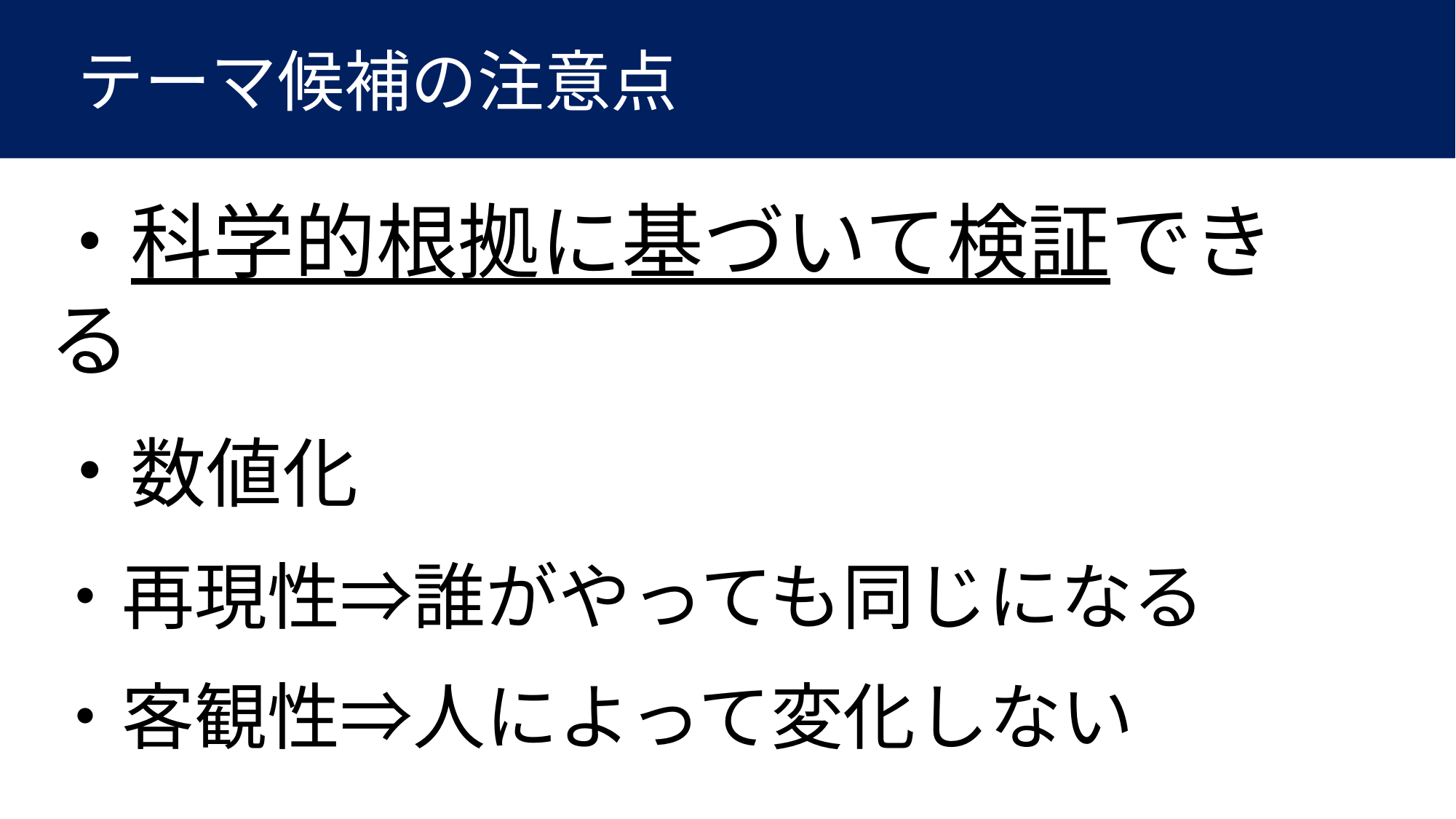

テーマ候補の注意点
・科学的根拠に基づいて検証できる

・数値化

・再現性⇒誰がやっても同じになる

・客観性⇒人によって変化しない